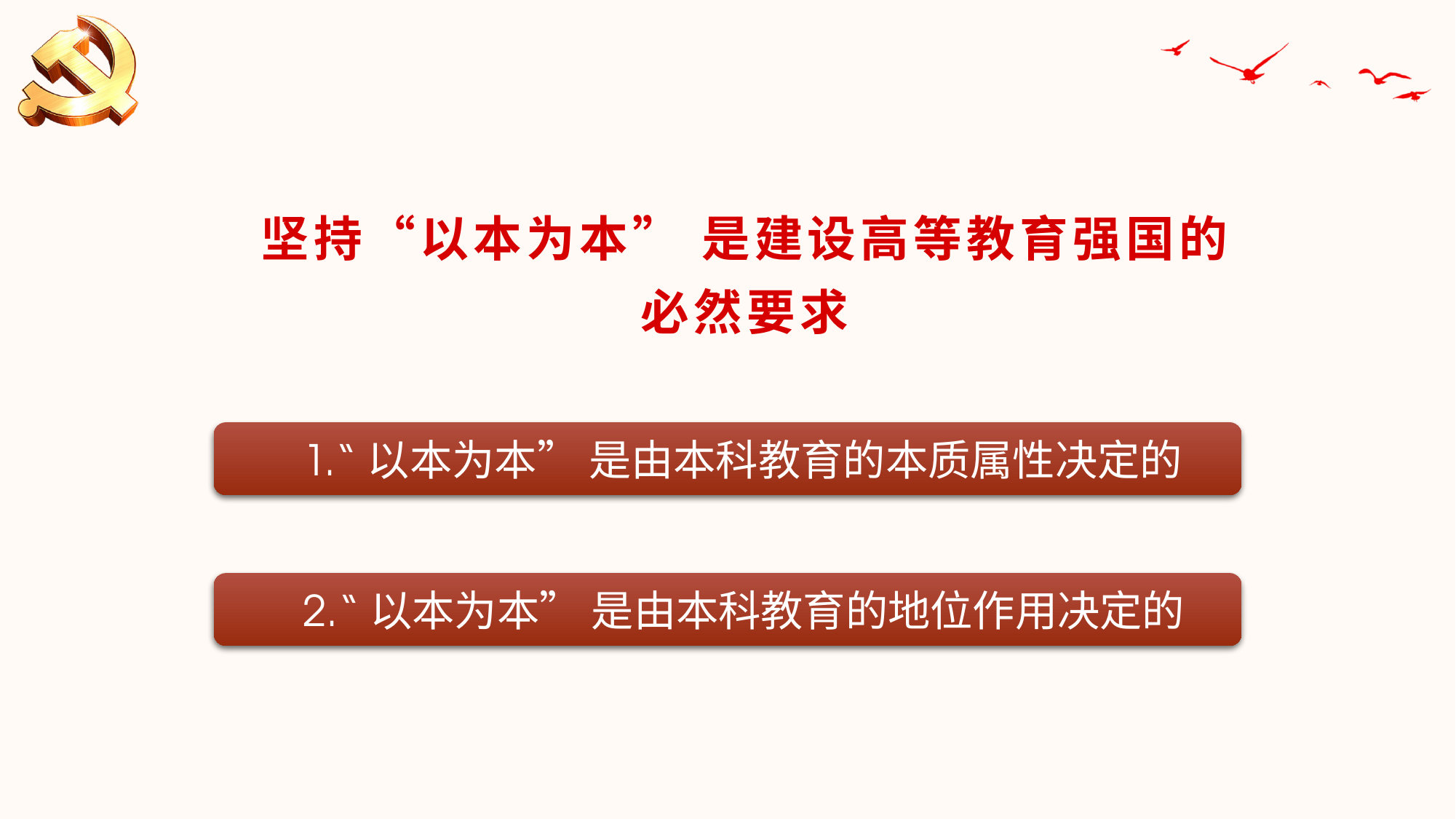

# 坚持“以本为本” 是建设高等教育强国的
必然要求
1.“以本为本” 是由本科教育的本质属性决定的
2.“以本为本” 是由本科教育的地位作用决定的